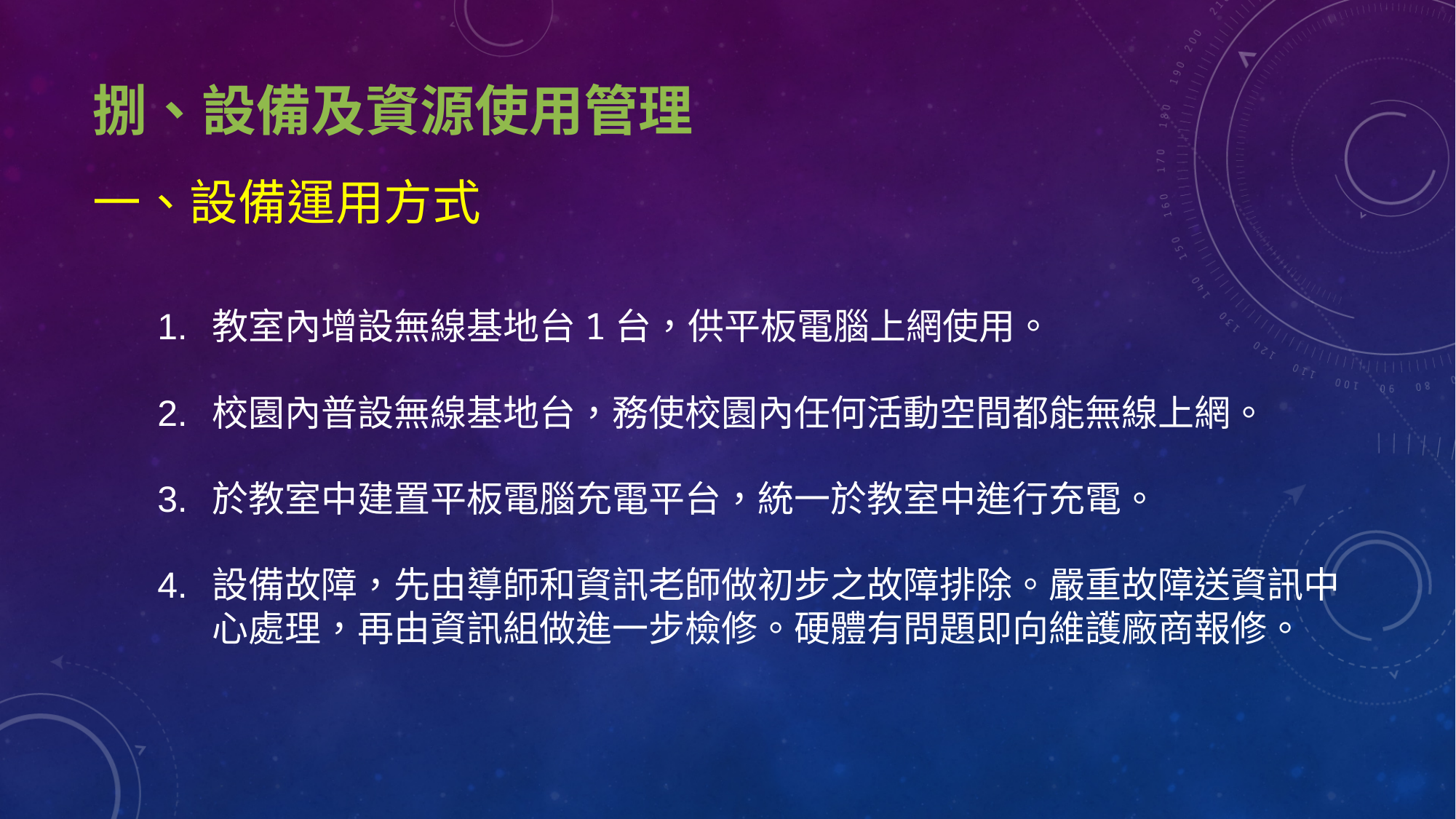

捌、設備及資源使用管理
# 一、設備運用方式
教室內增設無線基地台1台，供平板電腦上網使用。
校園內普設無線基地台，務使校園內任何活動空間都能無線上網。
於教室中建置平板電腦充電平台，統一於教室中進行充電。
設備故障，先由導師和資訊老師做初步之故障排除。嚴重故障送資訊中心處理，再由資訊組做進一步檢修。硬體有問題即向維護廠商報修。